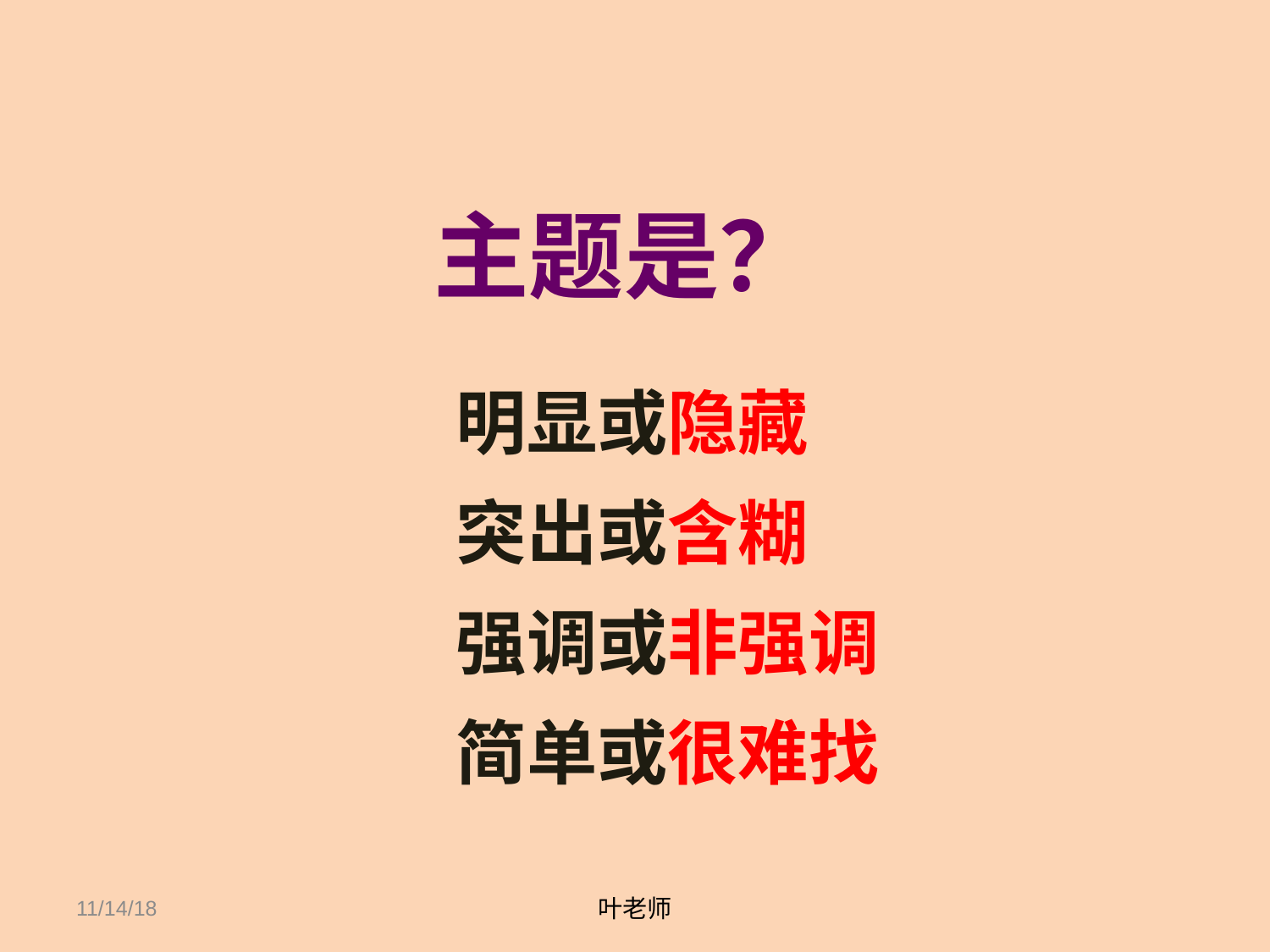

主题是？

明显或隐藏
突出或含糊
强调或非强调
简单或很难找

11/14/18
叶老师